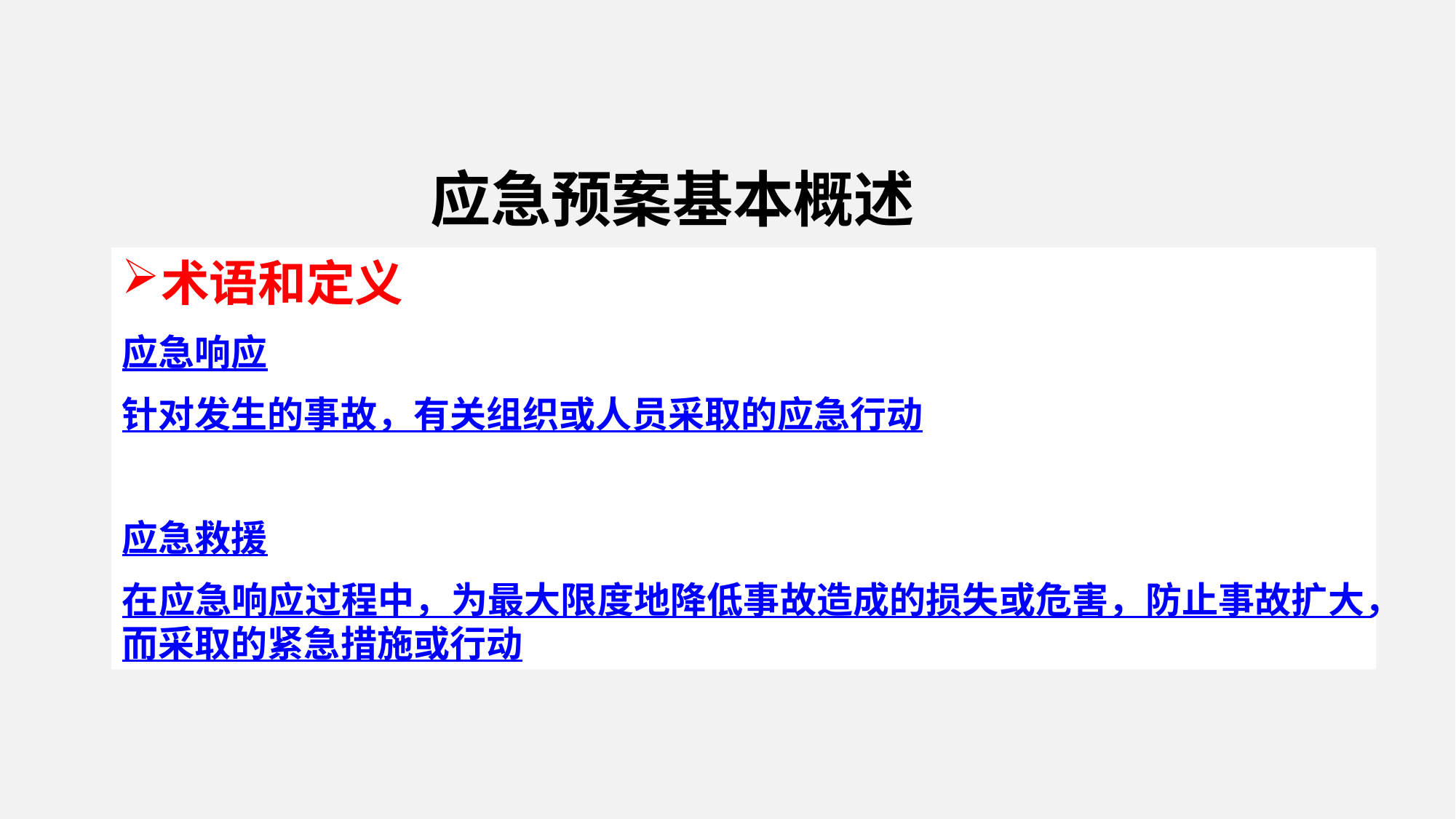

应急预案基本概述
术语和定义
应急响应
针对发生的事故，有关组织或人员采取的应急行动

应急救援
在应急响应过程中，为最大限度地降低事故造成的损失或危害，防止事故扩大，而采取的紧急措施或行动